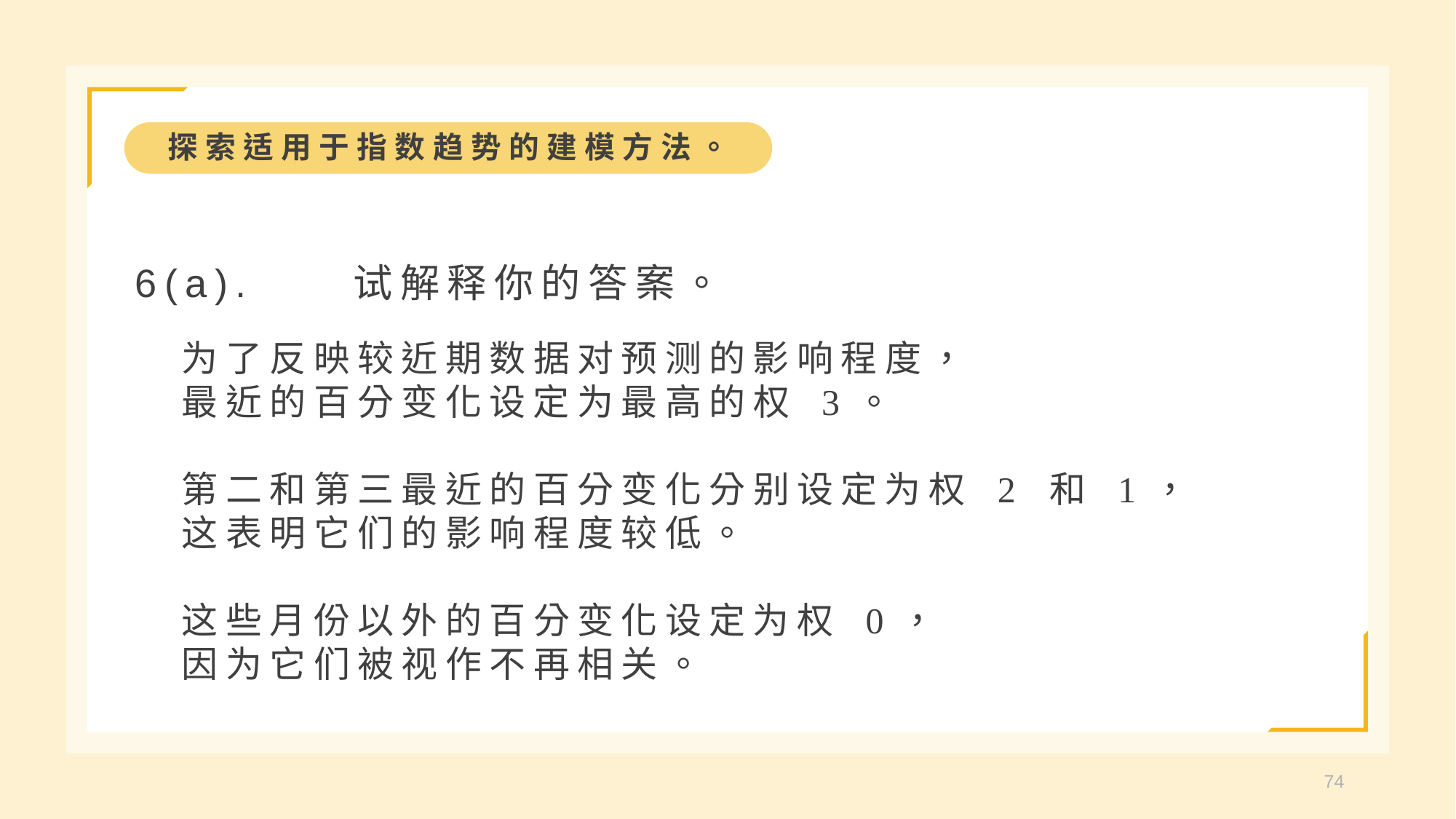

探索适用于指数趋势的建模方法。
6(a).	试解释你的答案。
为了反映较近期数据对预测的影响程度，
最近的百分变化设定为最高的权 3。

第二和第三最近的百分变化分别设定为权 2 和 1，
这表明它们的影响程度较低。

这些月份以外的百分变化设定为权 0，
因为它们被视作不再相关。
74